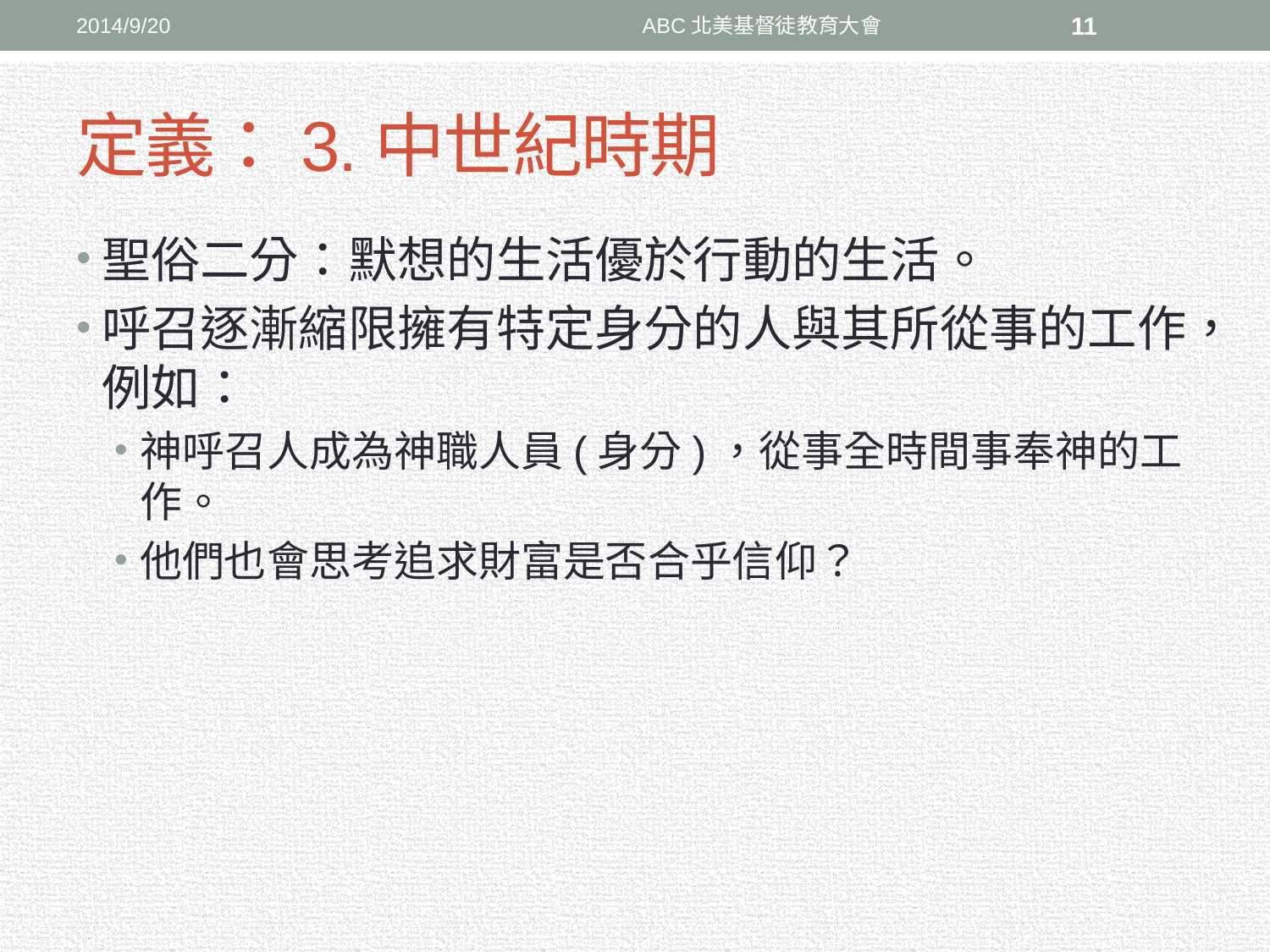

2014/9/20
ABC北美基督徒教育大會
11
# 定義：3.中世紀時期
聖俗二分：默想的生活優於行動的生活。
呼召逐漸縮限擁有特定身分的人與其所從事的工作，例如：
神呼召人成為神職人員(身分)，從事全時間事奉神的工作。
他們也會思考追求財富是否合乎信仰？